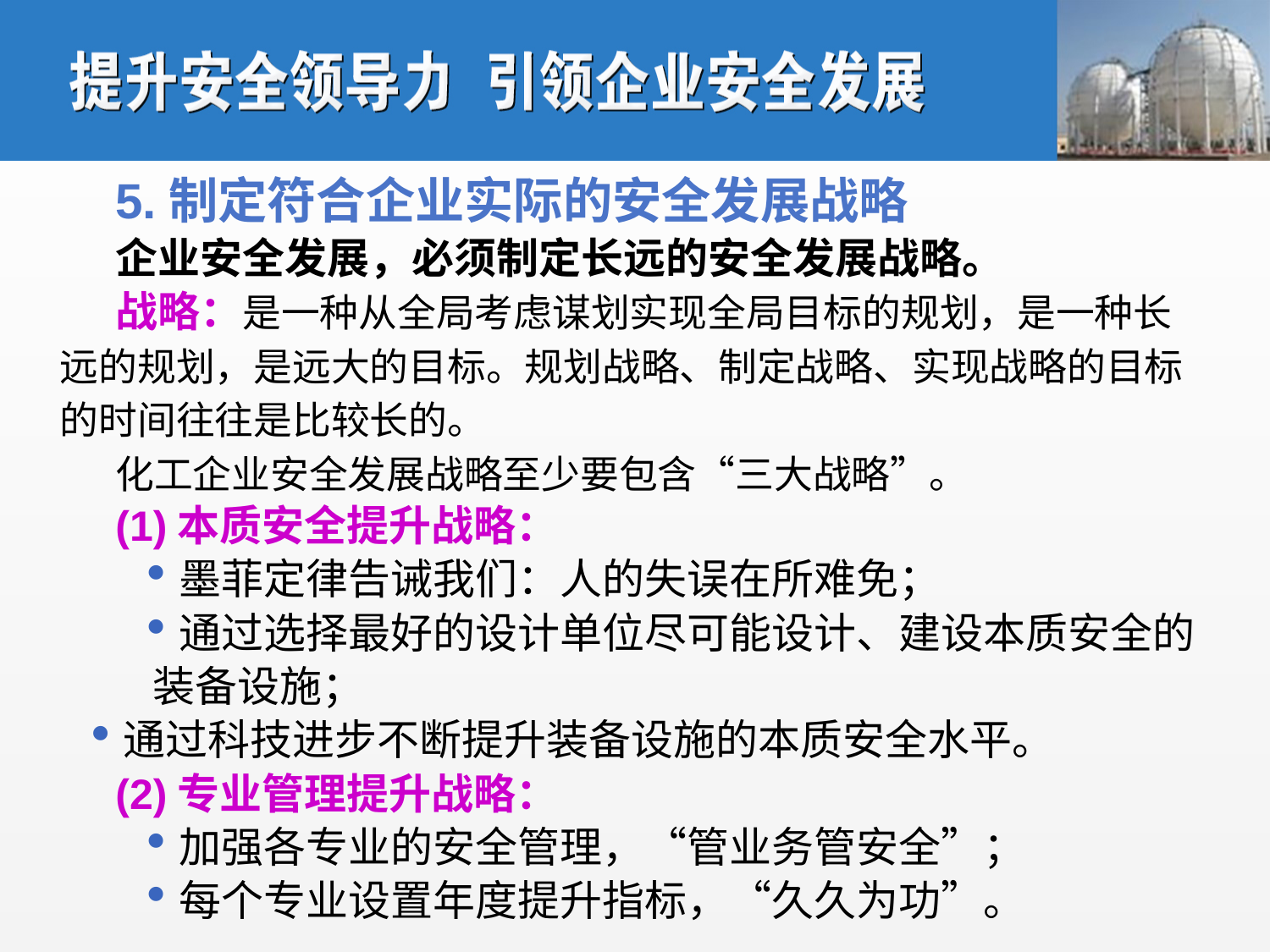

5.制定符合企业实际的安全发展战略
企业安全发展，必须制定长远的安全发展战略。
战略：是一种从全局考虑谋划实现全局目标的规划，是一种长远的规划，是远大的目标。规划战略、制定战略、实现战略的目标的时间往往是比较长的。
化工企业安全发展战略至少要包含“三大战略”。
(1)本质安全提升战略：
墨菲定律告诫我们：人的失误在所难免；
通过选择最好的设计单位尽可能设计、建设本质安全的
  装备设施；
通过科技进步不断提升装备设施的本质安全水平。
(2)专业管理提升战略：
加强各专业的安全管理，“管业务管安全”；
每个专业设置年度提升指标，“久久为功”。